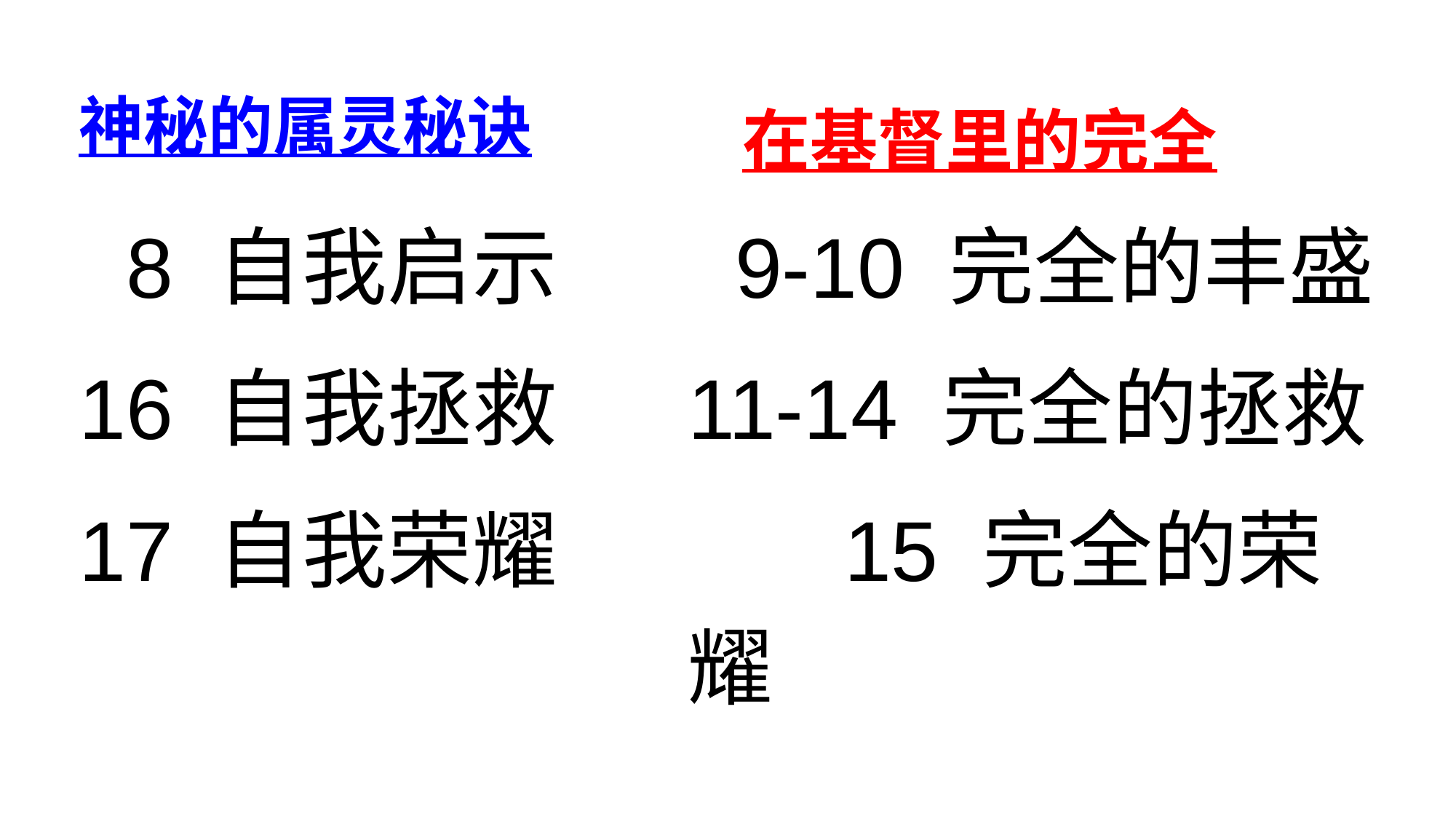

# 神秘的属灵秘诀
在基督里的完全
  8 自我启示
16 自我拯救
17 自我荣耀
  9-10 完全的丰盛
11-14 完全的拯救
	  15 完全的荣耀